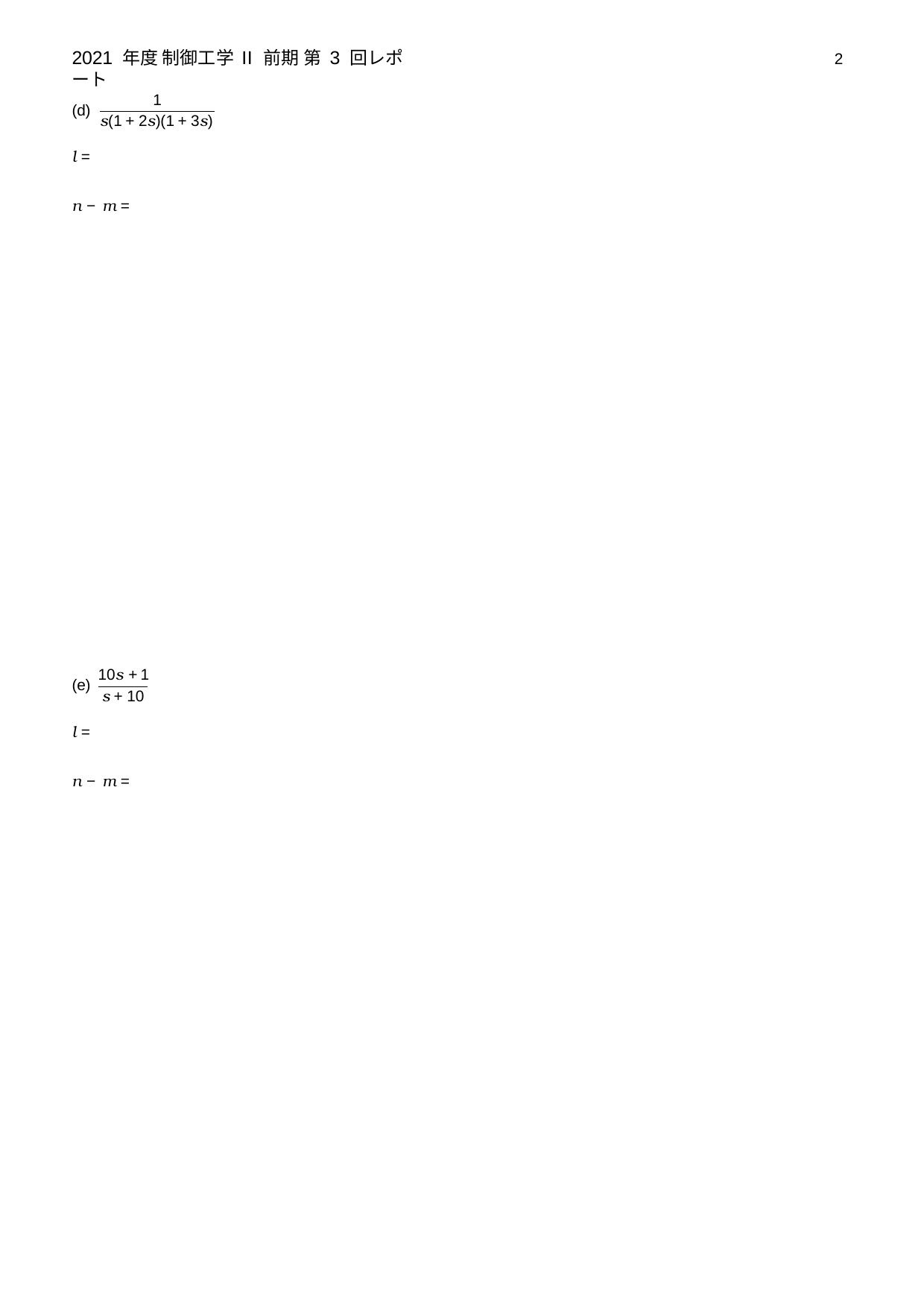

2021 年度 制御工学II 前期 第 3 回レポート
2
1
(d)
s(1+ 2s)(1+ 3s)

l =

n − m =
10s +1
(e)
s + 10

l =

n − m =